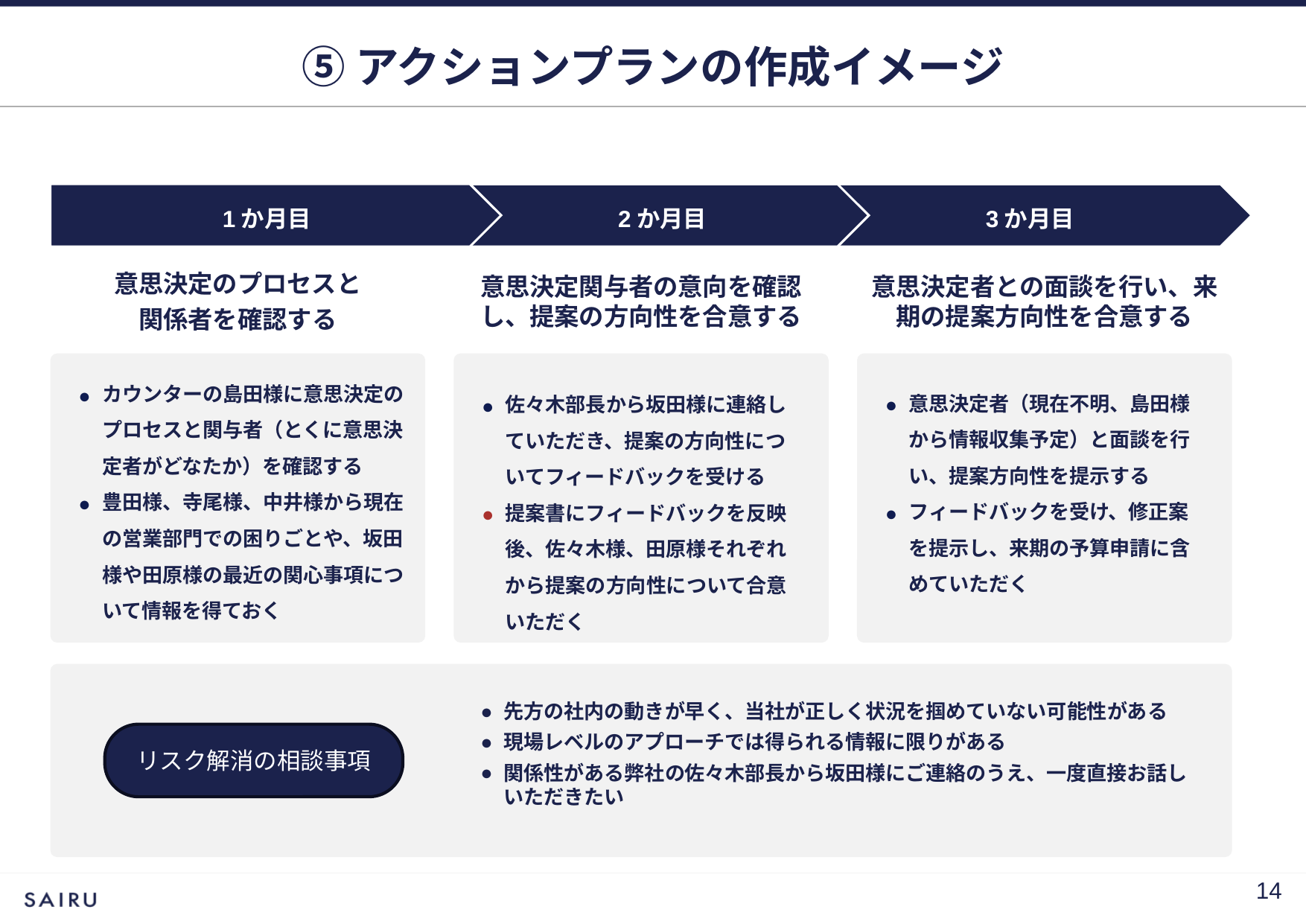

⑤アクションプランの作成イメージ

1か月目
2か月目
3か月目
意思決定のプロセスと
関係者を確認する
意思決定関与者の意向を確認し、提案の方向性を合意する
意思決定者との面談を行い、来期の提案方向性を合意する

カウンターの島田様に意思決定のプロセスと関与者（とくに意思決定者がどなたか）を確認する
豊田様、寺尾様、中井様から現在の営業部門での困りごとや、坂田様や田原様の最近の関心事項について情報を得ておく
意思決定者（現在不明、島田様から情報収集予定）と面談を行い、提案方向性を提示する
フィードバックを受け、修正案を提示し、来期の予算申請に含めていただく

佐々木部長から坂田様に連絡していただき、提案の方向性についてフィードバックを受ける
提案書にフィードバックを反映後、佐々木様、田原様それぞれから提案の方向性について合意いただく

先方の社内の動きが早く、当社が正しく状況を掴めていない可能性がある
現場レベルのアプローチでは得られる情報に限りがある
関係性がある弊社の佐々木部長から坂田様にご連絡のうえ、一度直接お話しいただきたい
リスク解消の相談事項
14